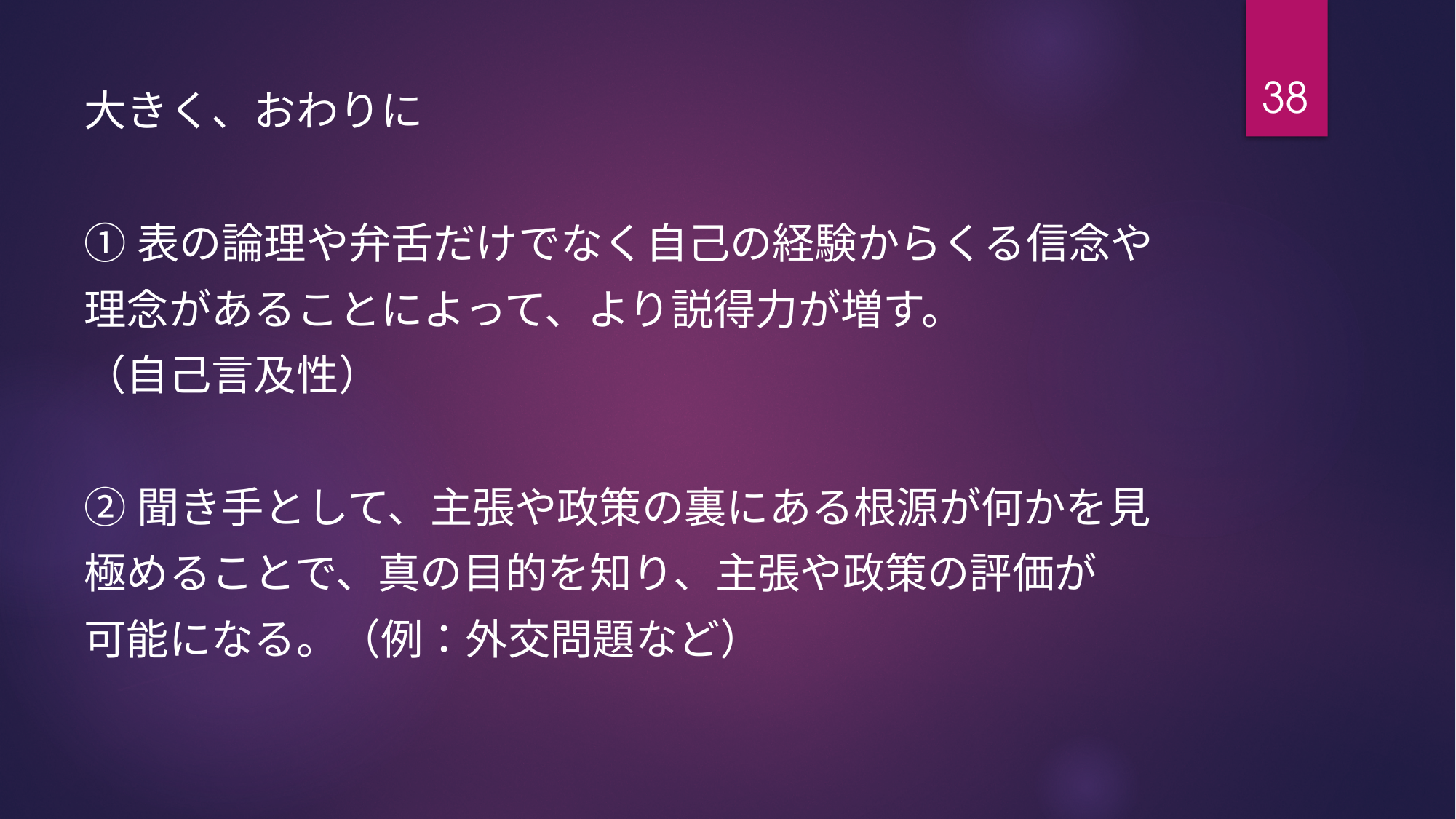

38
大きく、おわりに

①表の論理や弁舌だけでなく自己の経験からくる信念や
理念があることによって、より説得力が増す。
（自己言及性）

②聞き手として、主張や政策の裏にある根源が何かを見
極めることで、真の目的を知り、主張や政策の評価が
可能になる。（例：外交問題など）